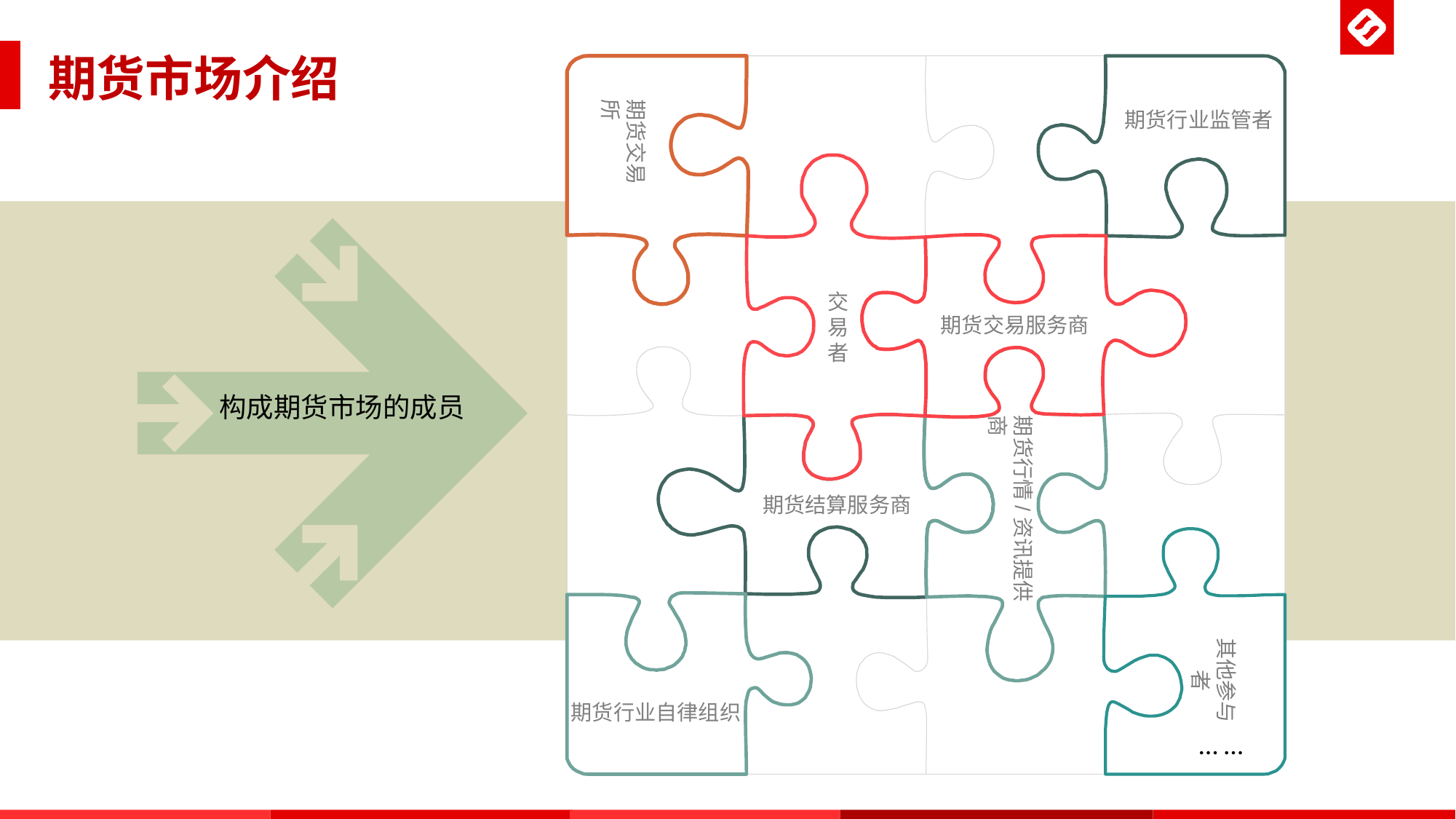

期货市场介绍

期货交易所
期货行业监管者
期货交易服务商
期货行情/资讯提供商
期货结算服务商
其他参与者
期货行业自律组织
… …

构成期货市场的成员
交易者